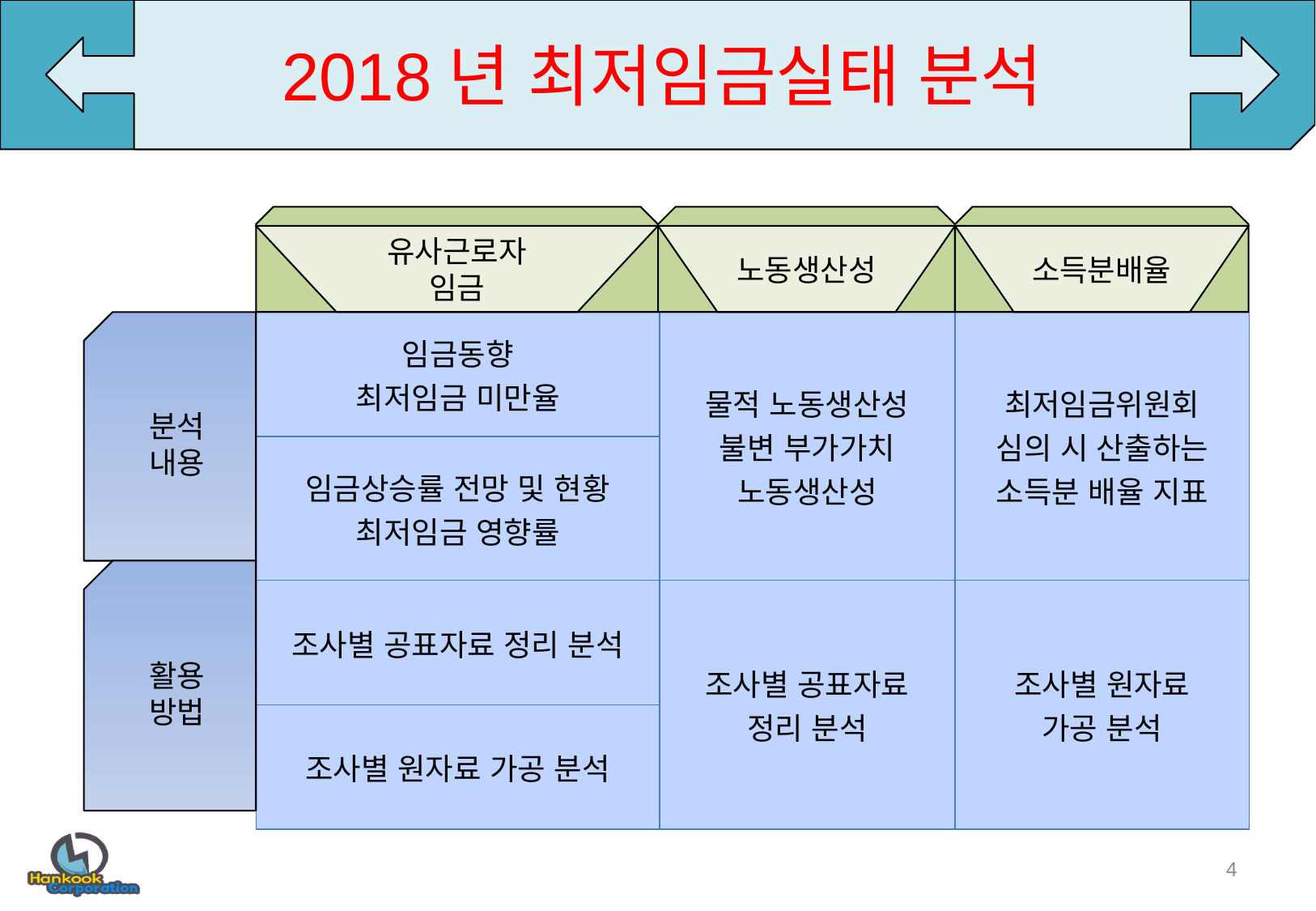

# 2018년 최저임금실태 분석

유사근로자
임금
노동생산성
소득분배율
분석
내용
| 임금동향 최저임금 미만율 | 물적 노동생산성 불변 부가가치 노동생산성 | 최저임금위원회 심의 시 산출하는 소득분 배율 지표 |
| --- | --- | --- |
| 임금상승률 전망 및 현황 최저임금 영향률 |  |  |
| 조사별 공표자료 정리 분석 | 조사별 공표자료 정리 분석 | 조사별 원자료 가공 분석 |
| 조사별 원자료 가공 분석 |  |  |
활용
방법
4